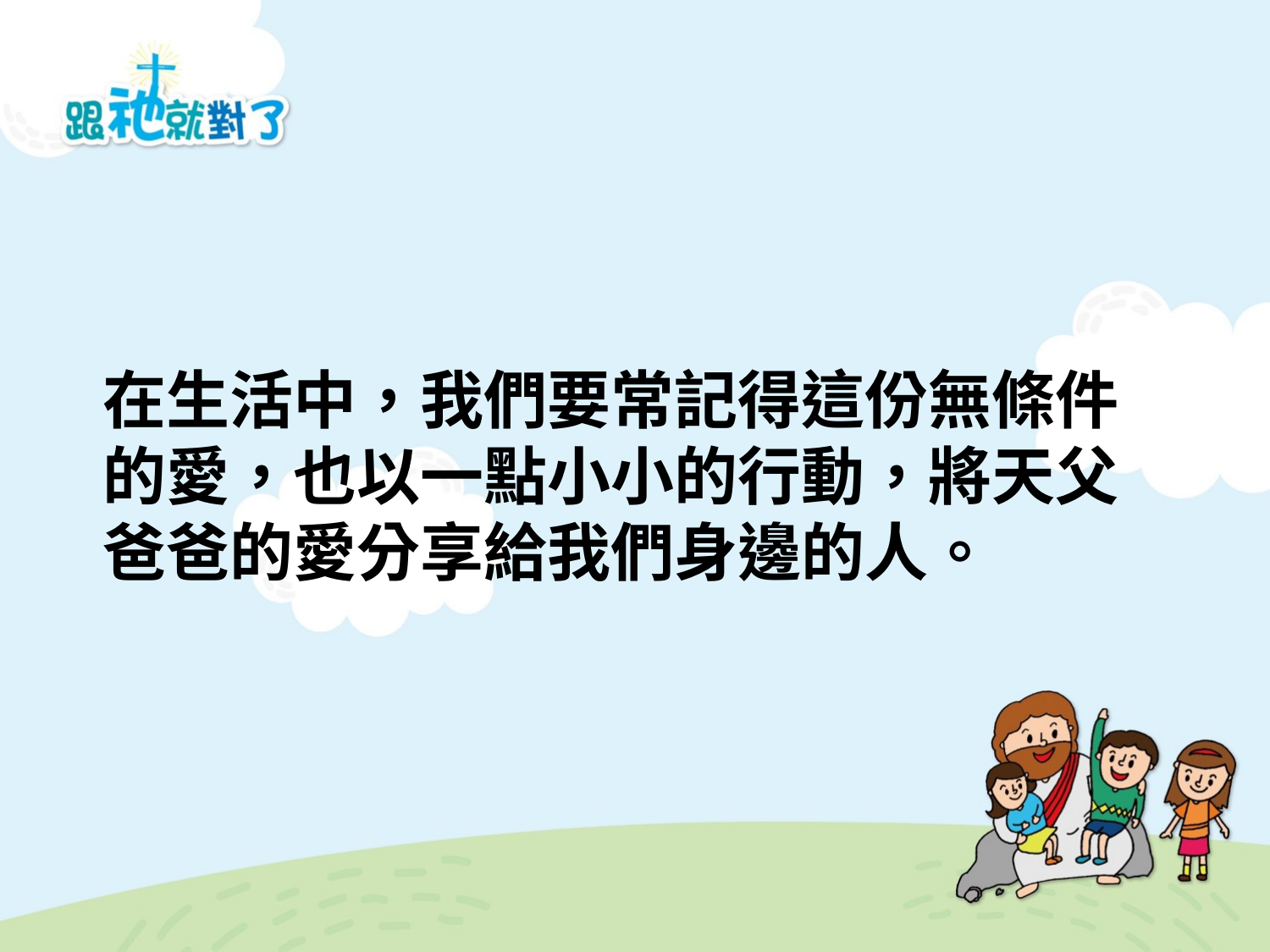

在生活中，我們要常記得這份無條件的愛，也以一點小小的行動，將天父爸爸的愛分享給我們身邊的人。